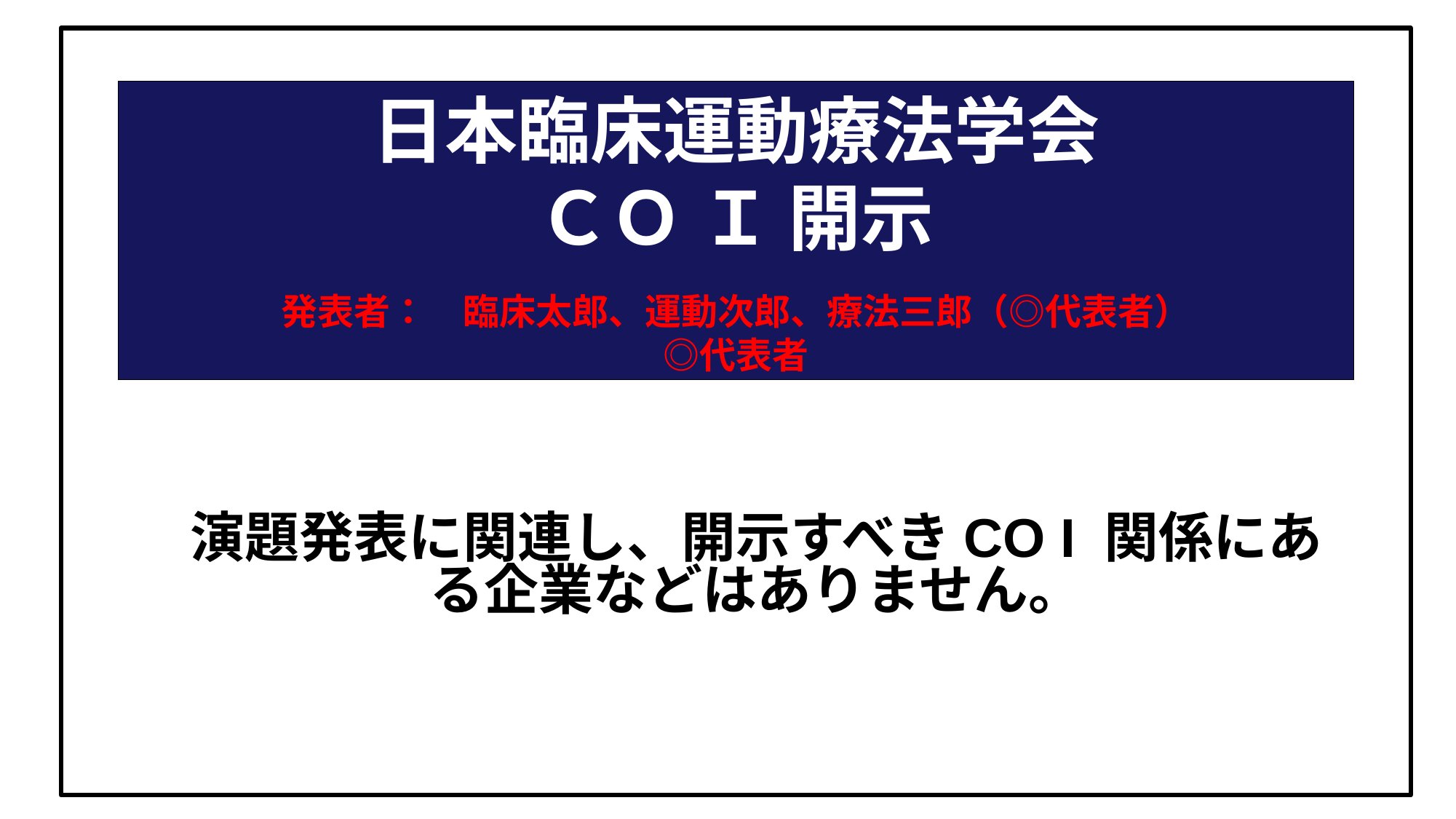

# 日本臨床運動療法学会 ＣＯ Ｉ 開示 　 発表者：　臨床太郎、運動次郎、療法三郎（◎代表者） ◎代表者
演題発表に関連し、開示すべきCO I 関係にある企業などはありません。